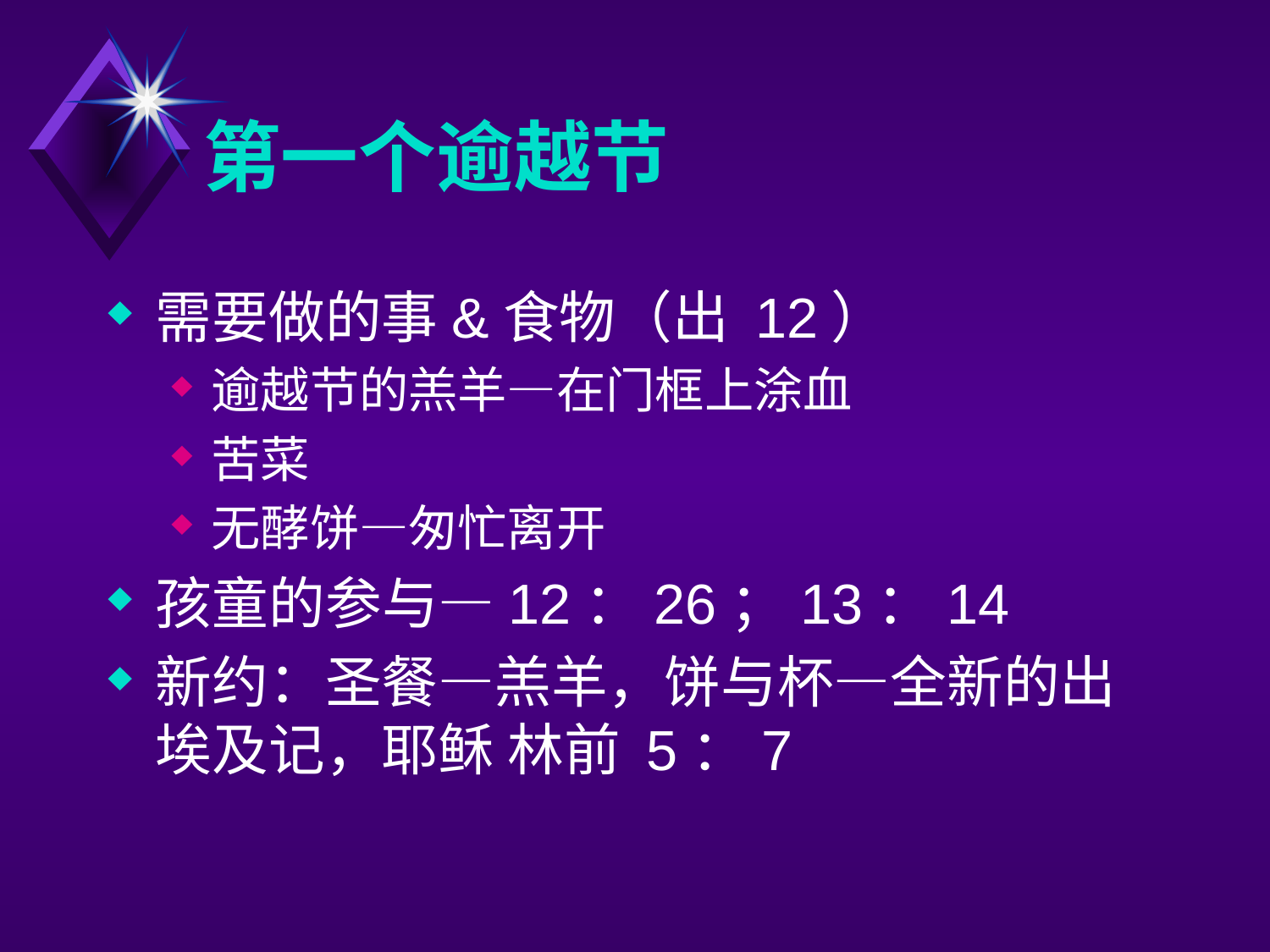

# 第一个逾越节
需要做的事&食物（出 12）
逾越节的羔羊—在门框上涂血
苦菜
无酵饼—匆忙离开
孩童的参与—12：26；13：14
新约：圣餐—羔羊，饼与杯—全新的出埃及记，耶稣 林前 5：7